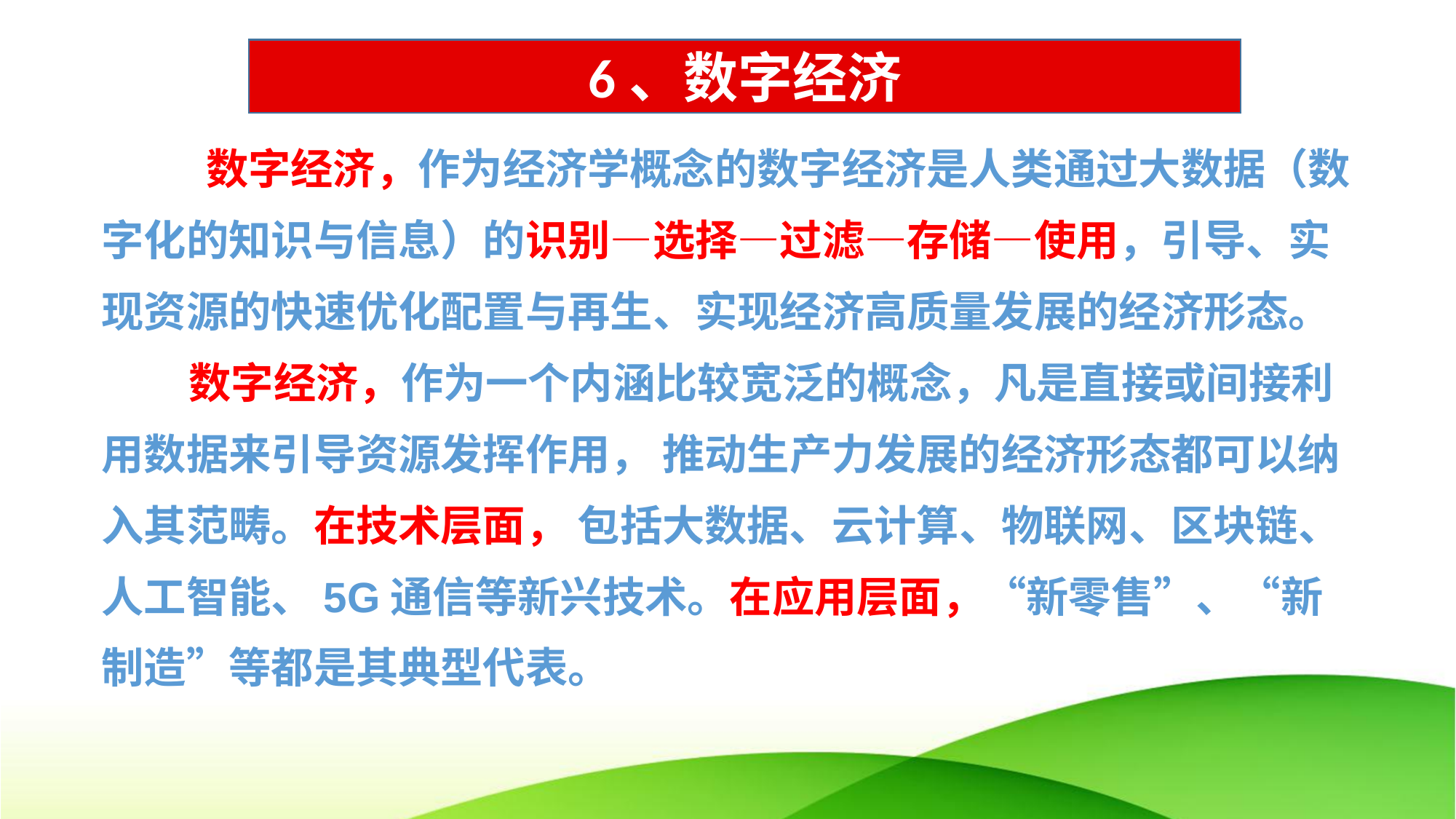

6、数字经济
             数字经济，作为经济学概念的数字经济是人类通过大数据（数字化的知识与信息）的识别—选择—过滤—存储—使用，引导、实现资源的快速优化配置与再生、实现经济高质量发展的经济形态。
        数字经济，作为一个内涵比较宽泛的概念，凡是直接或间接利用数据来引导资源发挥作用， 推动生产力发展的经济形态都可以纳入其范畴。在技术层面， 包括大数据、云计算、物联网、区块链、人工智能、5G通信等新兴技术。在应用层面，“新零售”、“新制造”等都是其典型代表。